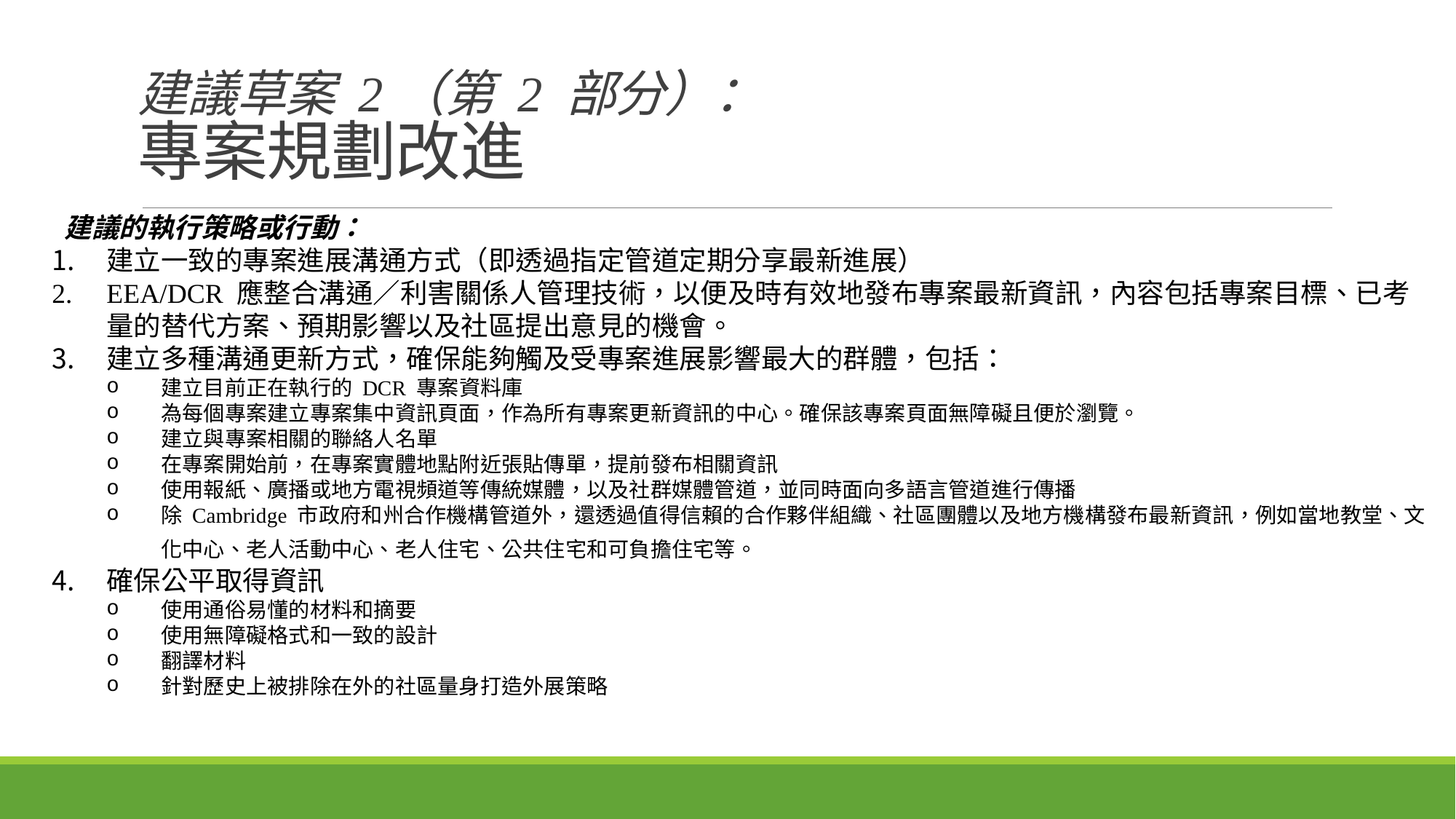

建議草案 2（第 2 部分）：
專案規劃改進
 建議的執行策略或行動：
建立一致的專案進展溝通方式（即透過指定管道定期分享最新進展）
EEA/DCR 應整合溝通／利害關係人管理技術，以便及時有效地發布專案最新資訊，內容包括專案目標、已考量的替代方案、預期影響以及社區提出意見的機會。
建立多種溝通更新方式，確保能夠觸及受專案進展影響最大的群體，包括：
建立目前正在執行的 DCR 專案資料庫
為每個專案建立專案集中資訊頁面，作為所有專案更新資訊的中心。確保該專案頁面無障礙且便於瀏覽。
建立與專案相關的聯絡人名單
在專案開始前，在專案實體地點附近張貼傳單，提前發布相關資訊
使用報紙、廣播或地方電視頻道等傳統媒體，以及社群媒體管道，並同時面向多語言管道進行傳播
除 Cambridge 市政府和州合作機構管道外，還透過值得信賴的合作夥伴組織、社區團體以及地方機構發布最新資訊，例如當地教堂、文化中心、老人活動中心、老人住宅、公共住宅和可負擔住宅等。
確保公平取得資訊
使用通俗易懂的材料和摘要
使用無障礙格式和一致的設計
翻譯材料
針對歷史上被排除在外的社區量身打造外展策略